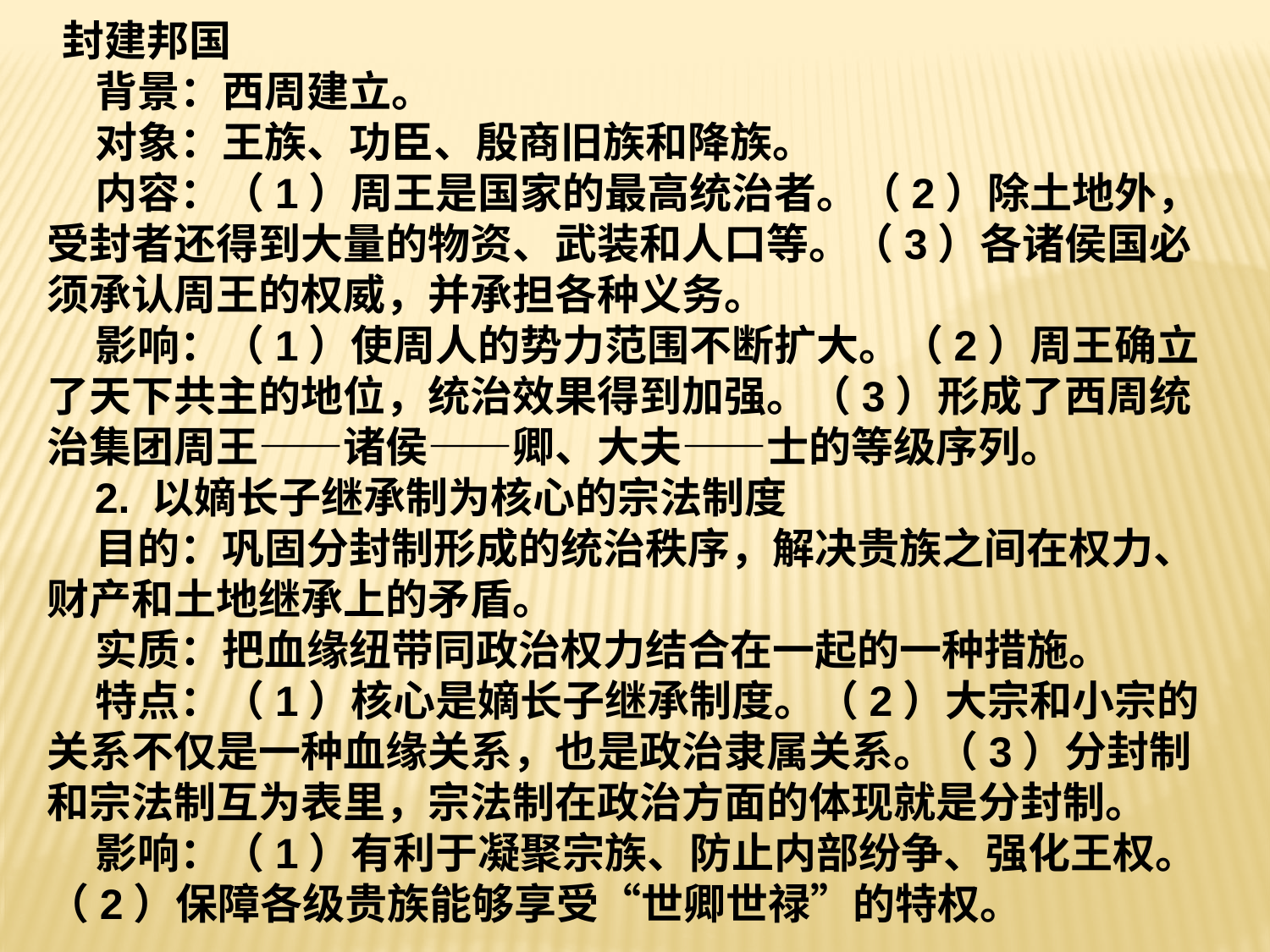

封建邦国
    背景：西周建立。
    对象：王族、功臣、殷商旧族和降族。
    内容：（1）周王是国家的最高统治者。（2）除土地外，受封者还得到大量的物资、武装和人口等。（3）各诸侯国必须承认周王的权威，并承担各种义务。
    影响：（1）使周人的势力范围不断扩大。（2）周王确立了天下共主的地位，统治效果得到加强。（3）形成了西周统治集团周王——诸侯——卿、大夫——士的等级序列。
    2. 以嫡长子继承制为核心的宗法制度
    目的：巩固分封制形成的统治秩序，解决贵族之间在权力、财产和土地继承上的矛盾。
    实质：把血缘纽带同政治权力结合在一起的一种措施。
    特点：（1）核心是嫡长子继承制度。（2）大宗和小宗的关系不仅是一种血缘关系，也是政治隶属关系。（3）分封制和宗法制互为表里，宗法制在政治方面的体现就是分封制。
    影响：（1）有利于凝聚宗族、防止内部纷争、强化王权。（2）保障各级贵族能够享受“世卿世禄”的特权。